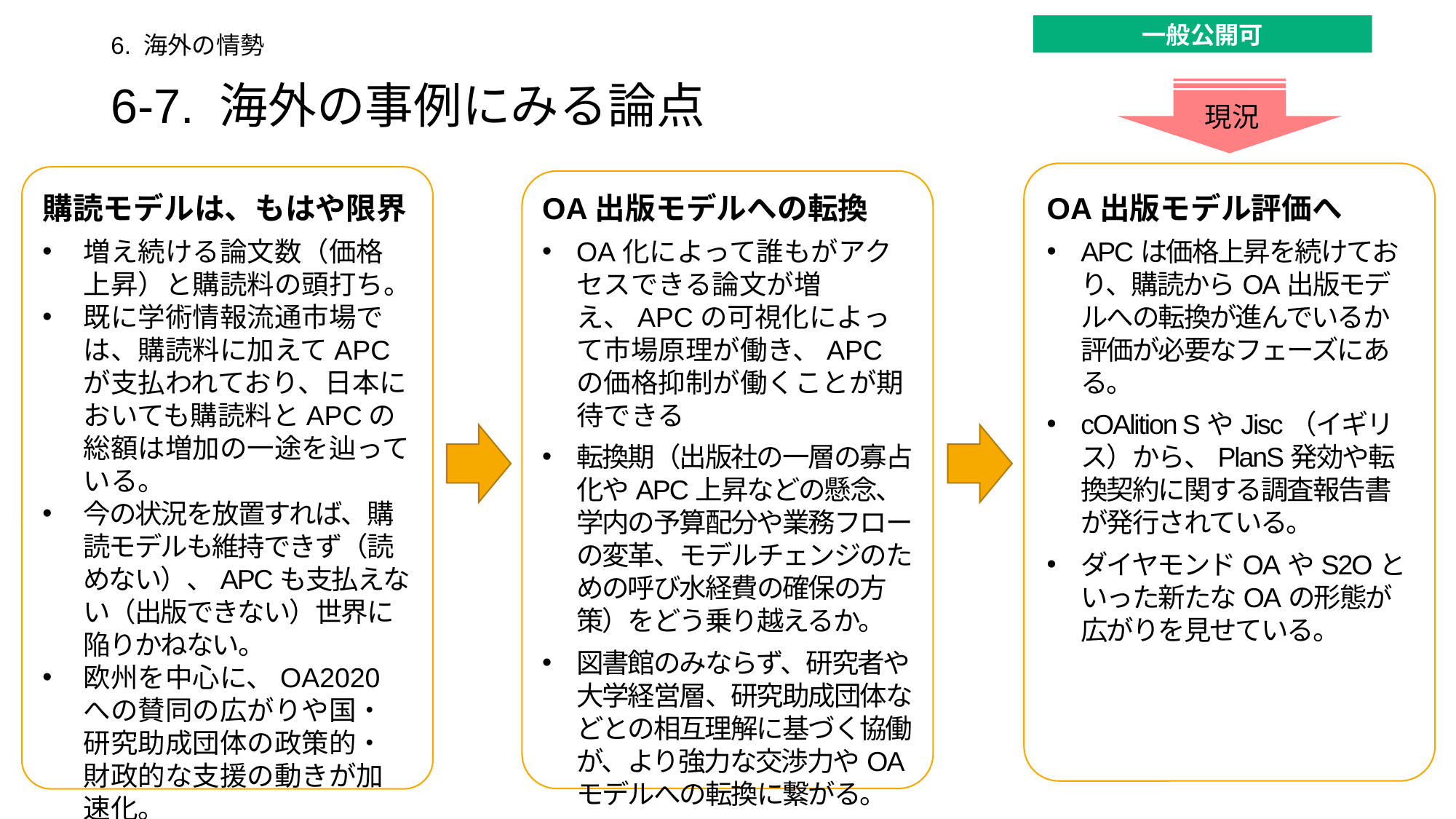

一般公開可
6. 海外の情勢
# 6-7. 海外の事例にみる論点

現況

購読モデルは、もはや限界
増え続ける論文数（価格上昇）と購読料の頭打ち。
既に学術情報流通市場では、購読料に加えてAPCが支払われており、日本においても購読料とAPCの総額は増加の一途を辿っている。
今の状況を放置すれば、購読モデルも維持できず（読めない）、APCも支払えない（出版できない）世界に陥りかねない。
欧州を中心に、OA2020への賛同の広がりや国・研究助成団体の政策的・財政的な支援の動きが加速化。
OA出版モデルへの転換
OA化によって誰もがアクセスできる論文が増え、APCの可視化によって市場原理が働き、APCの価格抑制が働くことが期待できる
転換期（出版社の一層の寡占化やAPC上昇などの懸念、学内の予算配分や業務フローの変革、モデルチェンジのための呼び水経費の確保の方策）をどう乗り越えるか。
図書館のみならず、研究者や大学経営層、研究助成団体などとの相互理解に基づく協働が、より強力な交渉力やOAモデルへの転換に繋がる。
OA出版モデル評価へ
APCは価格上昇を続けており、購読からOA出版モデルへの転換が進んでいるか評価が必要なフェーズにある。
cOAlition SやJisc（イギリス）から、PlanS発効や転換契約に関する調査報告書が発行されている。
ダイヤモンドOAやS2Oといった新たなOAの形態が広がりを見せている。